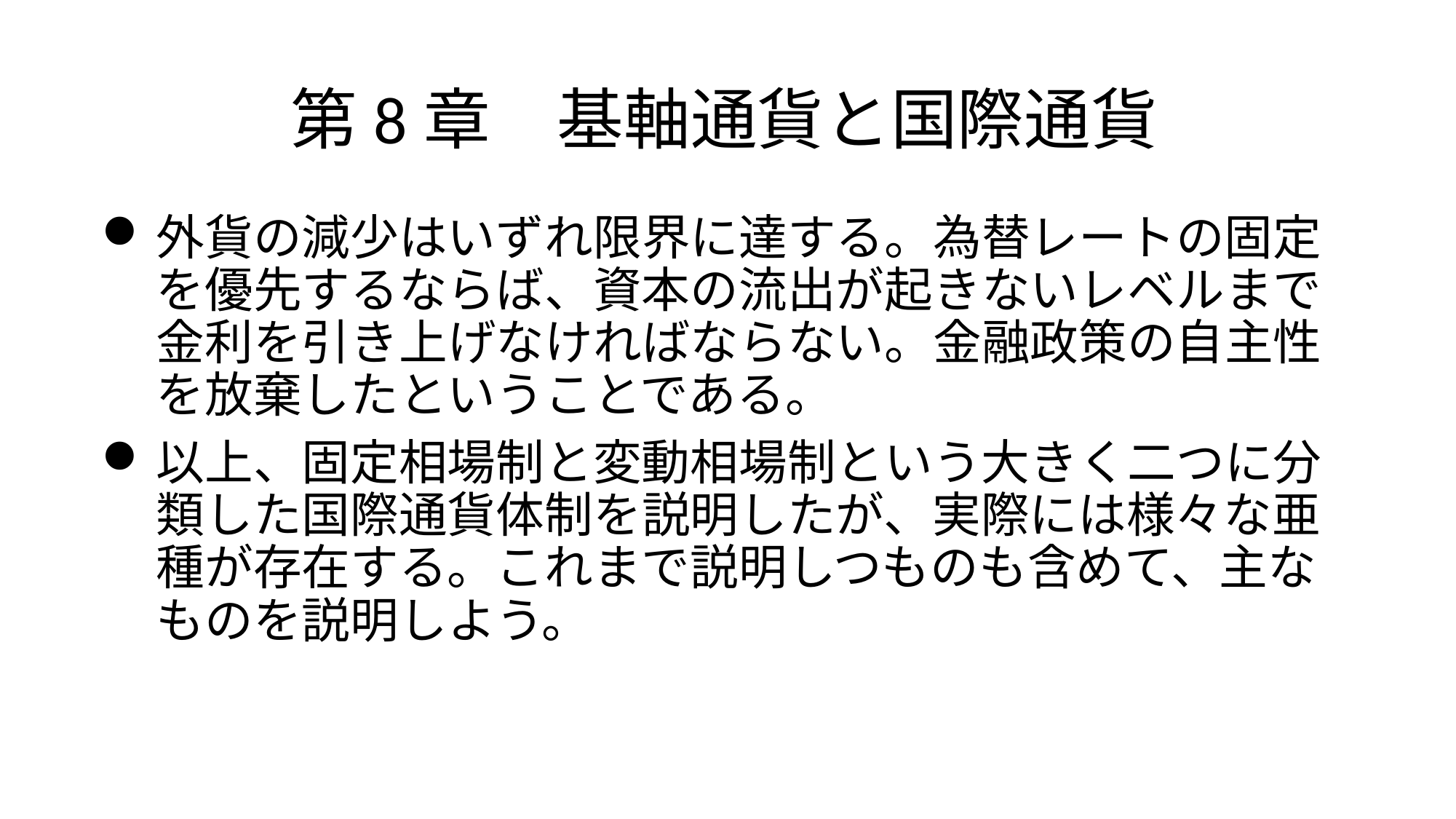

# 第8章　基軸通貨と国際通貨
外貨の減少はいずれ限界に達する。為替レートの固定を優先するならば、資本の流出が起きないレベルまで金利を引き上げなければならない。金融政策の自主性を放棄したということである。
以上、固定相場制と変動相場制という大きく二つに分類した国際通貨体制を説明したが、実際には様々な亜種が存在する。これまで説明しつものも含めて、主なものを説明しよう。